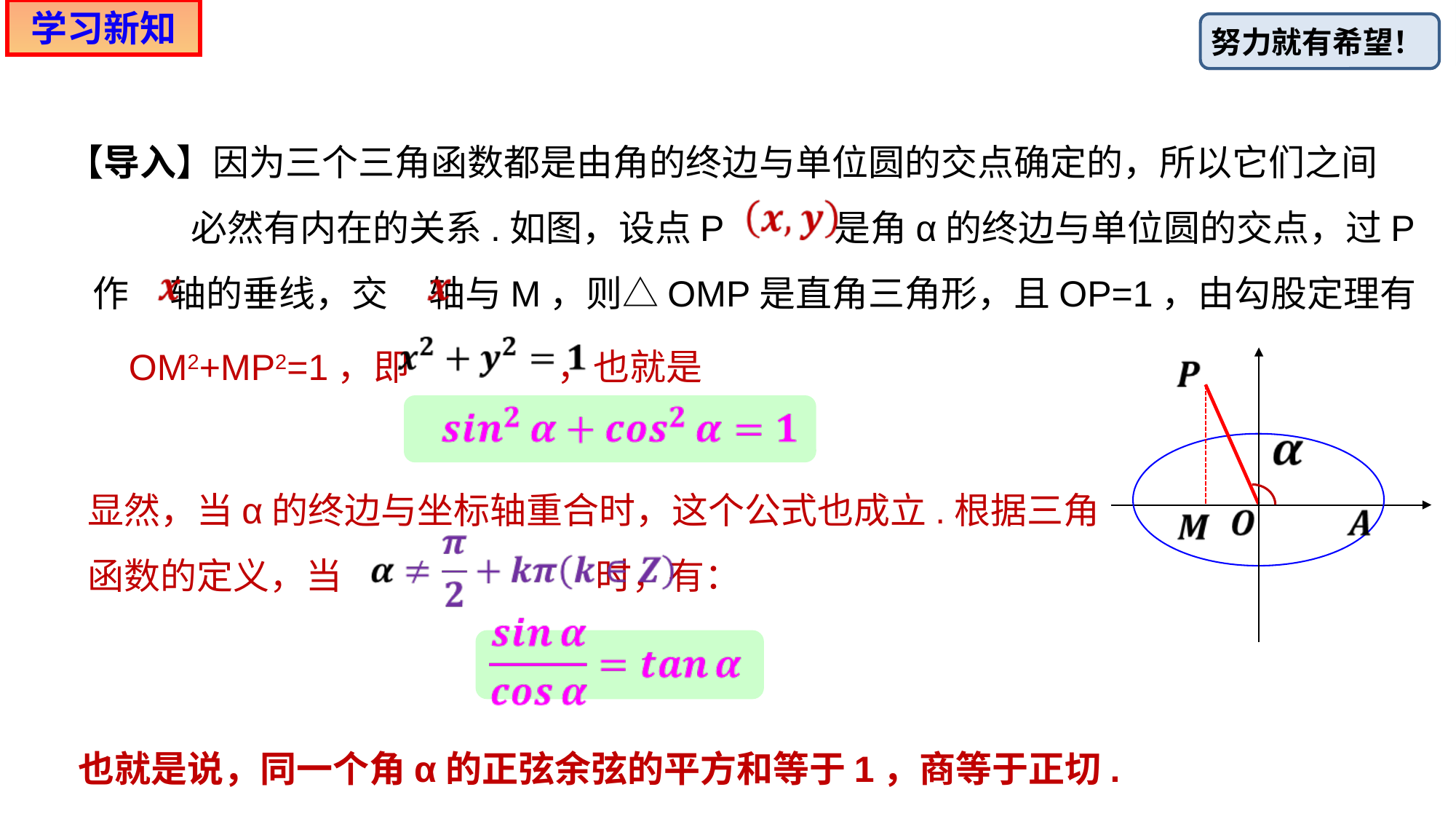

学习新知
【导入】因为三个三角函数都是由角的终边与单位圆的交点确定的，所以它们之间
              必然有内在的关系.如图，设点P          是角α的终边与单位圆的交点，过P
  作     轴的垂线，交     轴与M，则△OMP是直角三角形，且OP=1，由勾股定理有

OM2+MP2=1，即                  ，也就是

显然，当α的终边与坐标轴重合时，这个公式也成立.根据三角
函数的定义，当                               时，有：

也就是说，同一个角α的正弦余弦的平方和等于1，商等于正切.